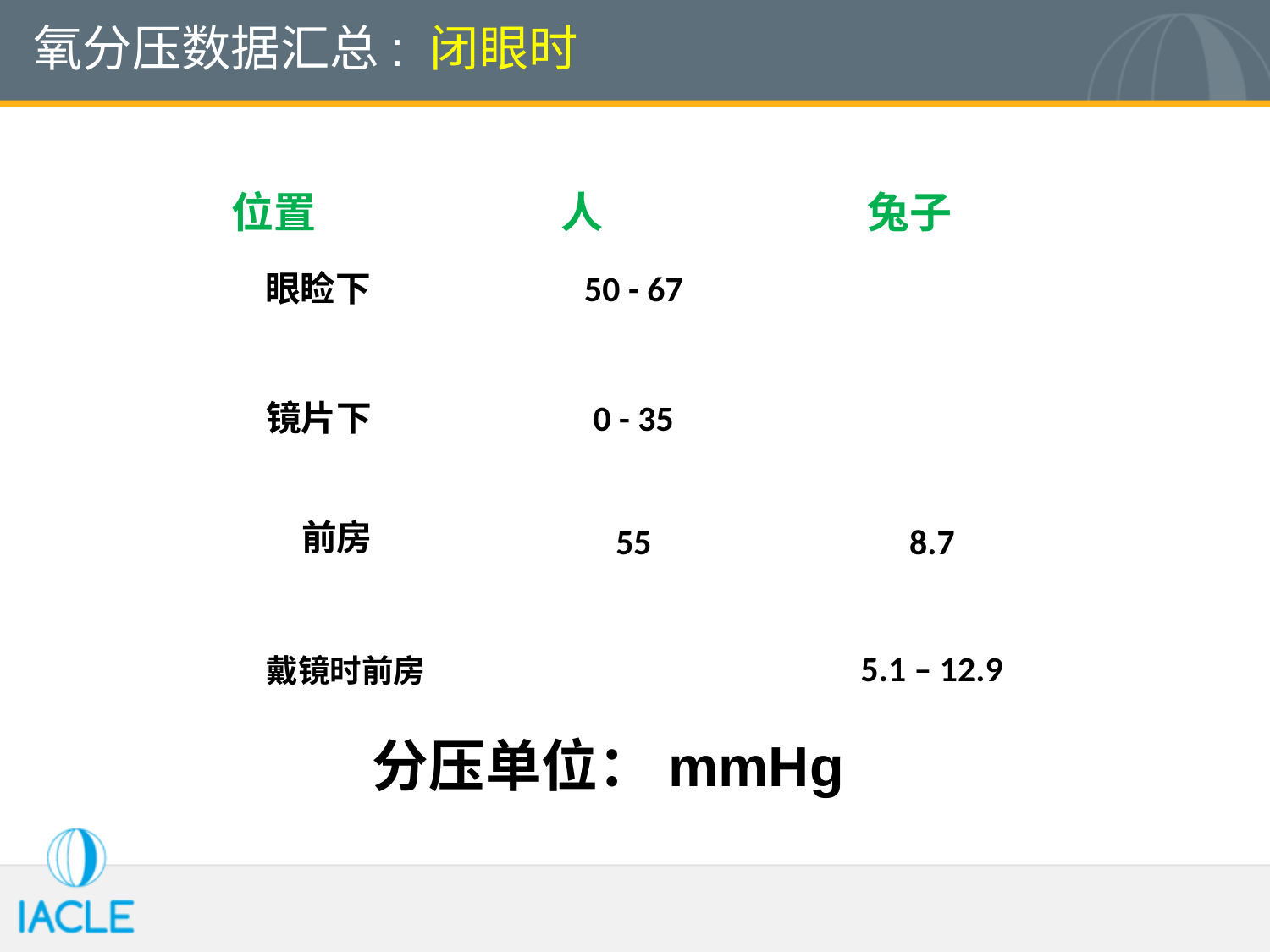

氧分压数据汇总: 闭眼时
位置
人
兔子
50 - 67
眼睑下
镜片下
0 - 35
前房
55
8.7
5.1 – 12.9
戴镜时前房
分压单位：mmHg